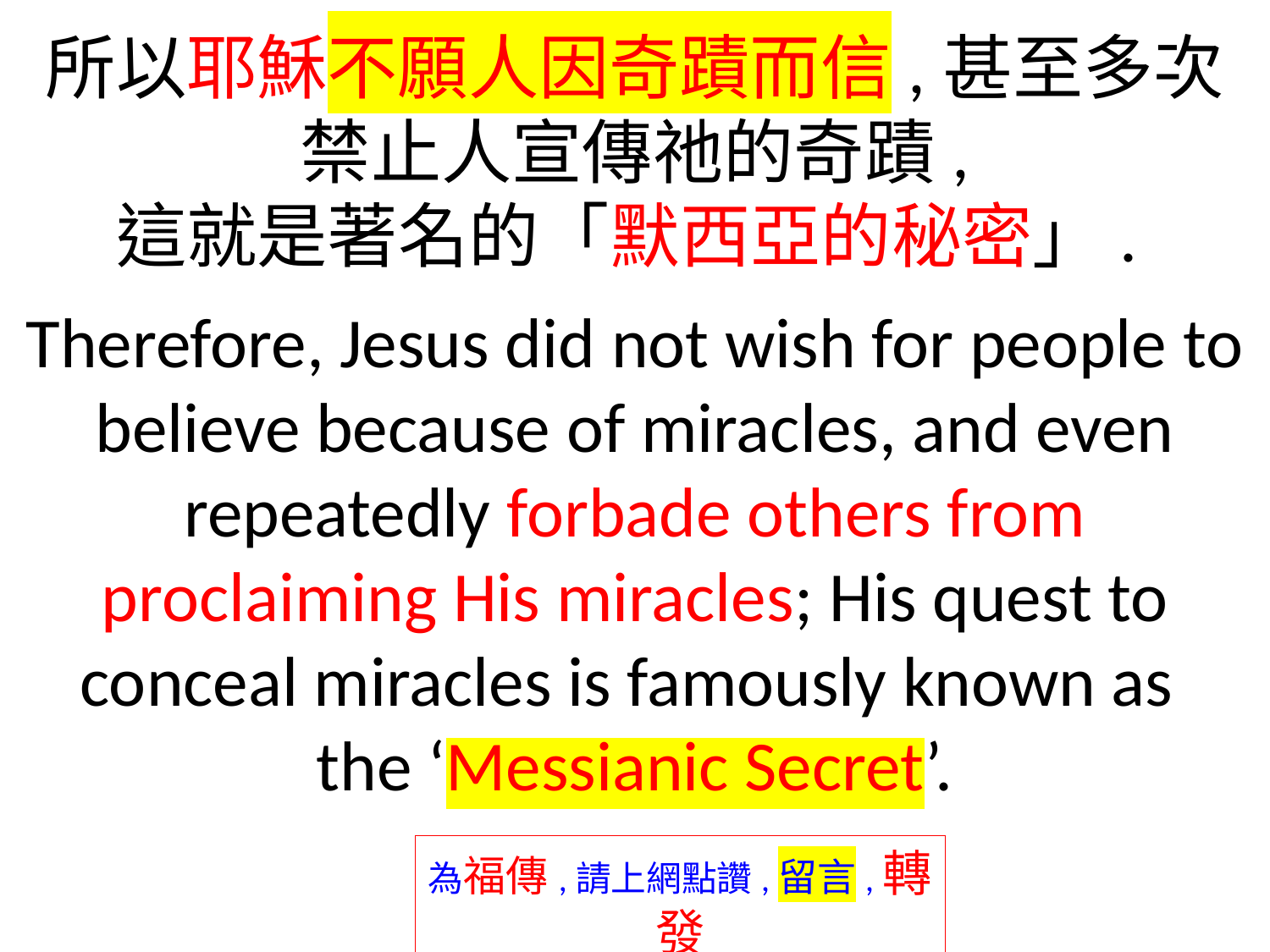

所以耶穌不願人因奇蹟而信,甚至多次
禁止人宣傳祂的奇蹟,
這就是著名的「默西亞的秘密」.
Therefore, Jesus did not wish for people to believe because of miracles, and even repeatedly forbade others from proclaiming His miracles; His quest to conceal miracles is famously known as
the ‘Messianic Secret’.
為福傳,請上網點讚,留言,轉發